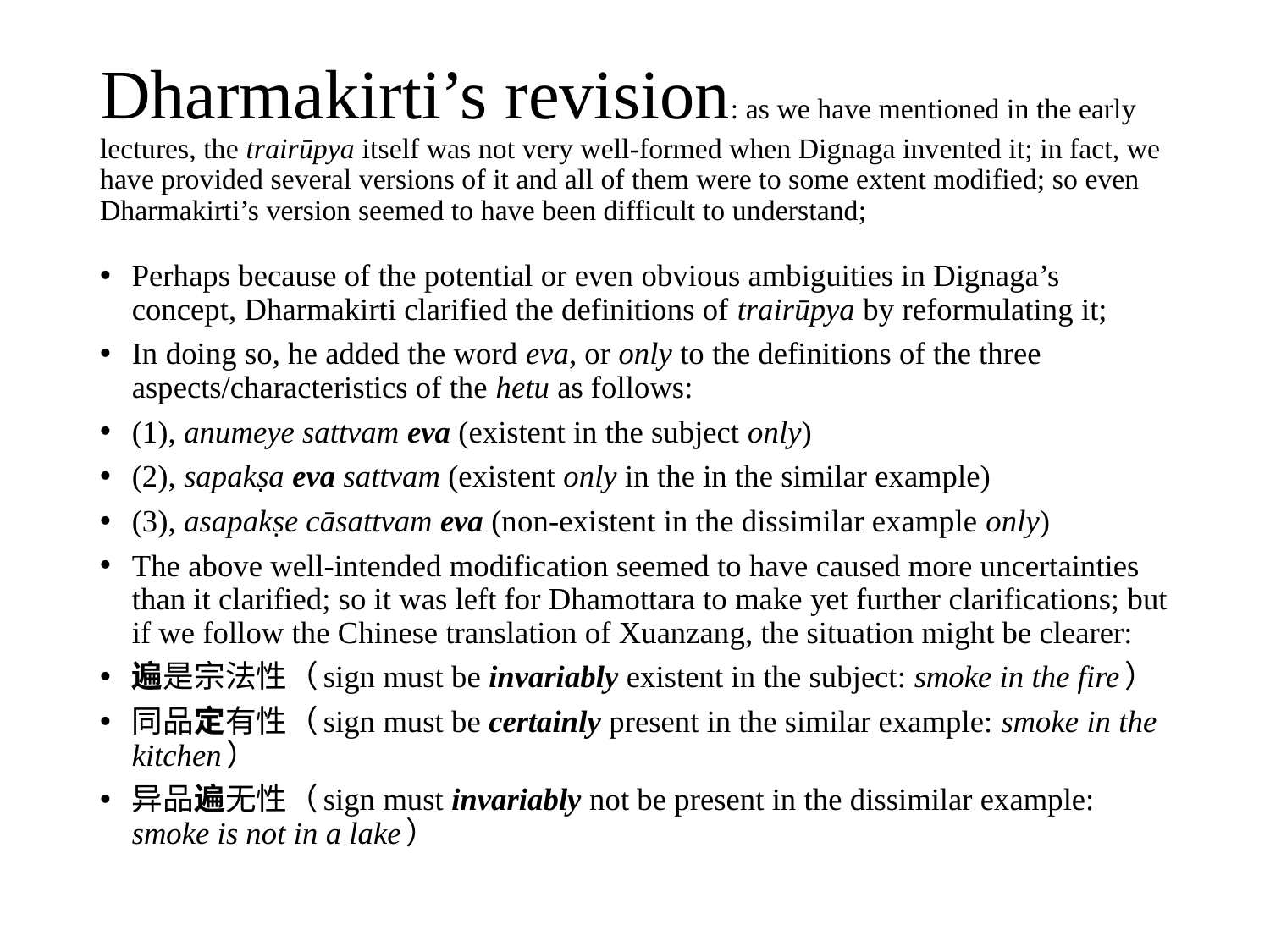

# Dharmakirti’s revision: as we have mentioned in the early lectures, the trairūpya itself was not very well-formed when Dignaga invented it; in fact, we have provided several versions of it and all of them were to some extent modified; so even Dharmakirti’s version seemed to have been difficult to understand;
Perhaps because of the potential or even obvious ambiguities in Dignaga’s concept, Dharmakirti clarified the definitions of trairūpya by reformulating it;
In doing so, he added the word eva, or only to the definitions of the three aspects/characteristics of the hetu as follows:
(1), anumeye sattvam eva (existent in the subject only)
(2), sapakṣa eva sattvam (existent only in the in the similar example)
(3), asapakṣe cāsattvam eva (non-existent in the dissimilar example only)
The above well-intended modification seemed to have caused more uncertainties than it clarified; so it was left for Dhamottara to make yet further clarifications; but if we follow the Chinese translation of Xuanzang, the situation might be clearer:
遍是宗法性（sign must be invariably existent in the subject: smoke in the fire）
同品定有性（sign must be certainly present in the similar example: smoke in the kitchen）
异品遍无性（sign must invariably not be present in the dissimilar example: smoke is not in a lake）